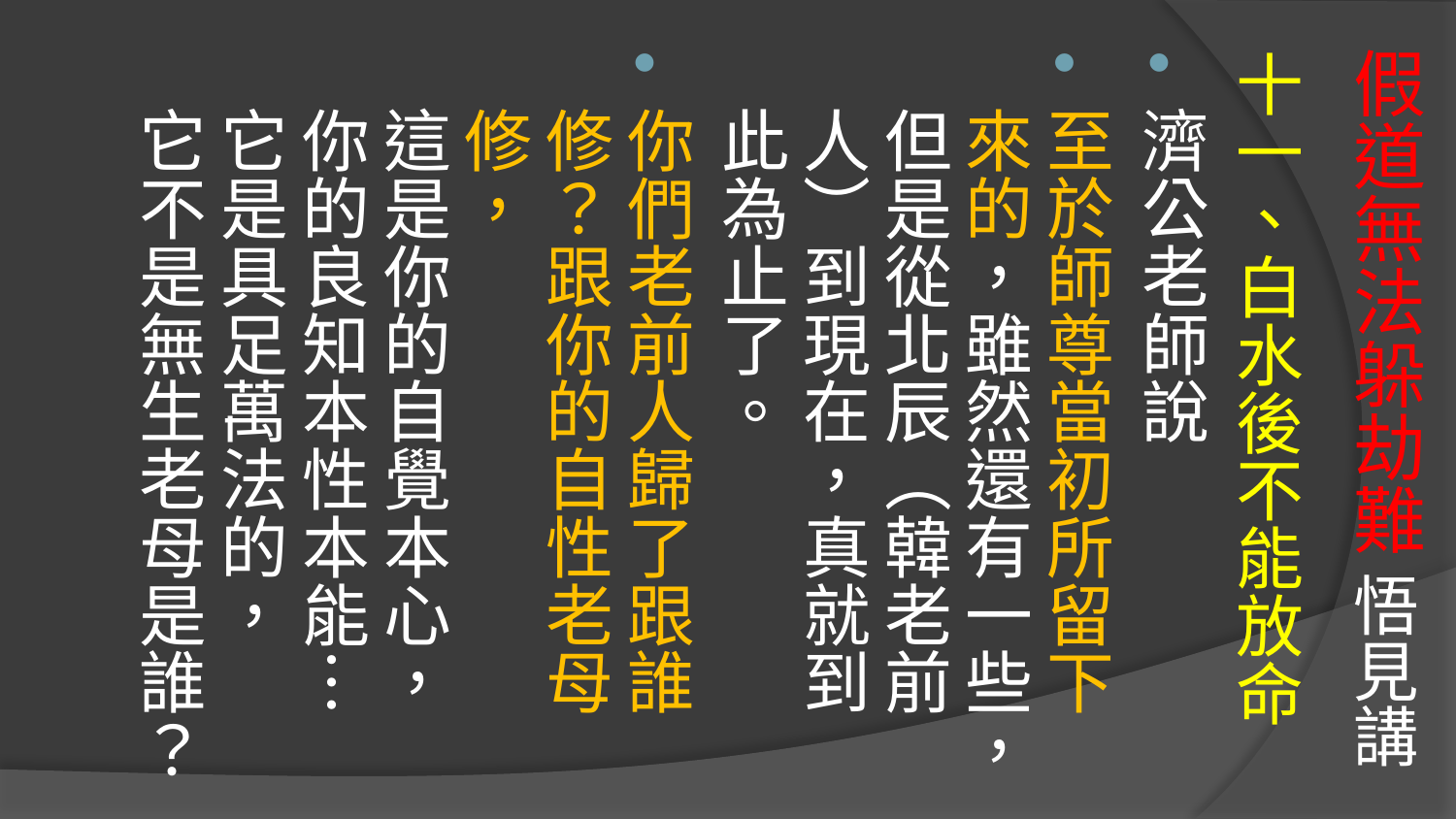

# 假道無法躲劫難 悟見講
十一、白水後不能放命
濟公老師說
至於師尊當初所留下來的，雖然還有一些，但是從北辰（韓老前人）到現在，真就到此為止了。
你們老前人歸了跟誰修？跟你的自性老母修，
這是你的自覺本心，你的良知本性本能…它是具足萬法的，
它不是無生老母是誰？